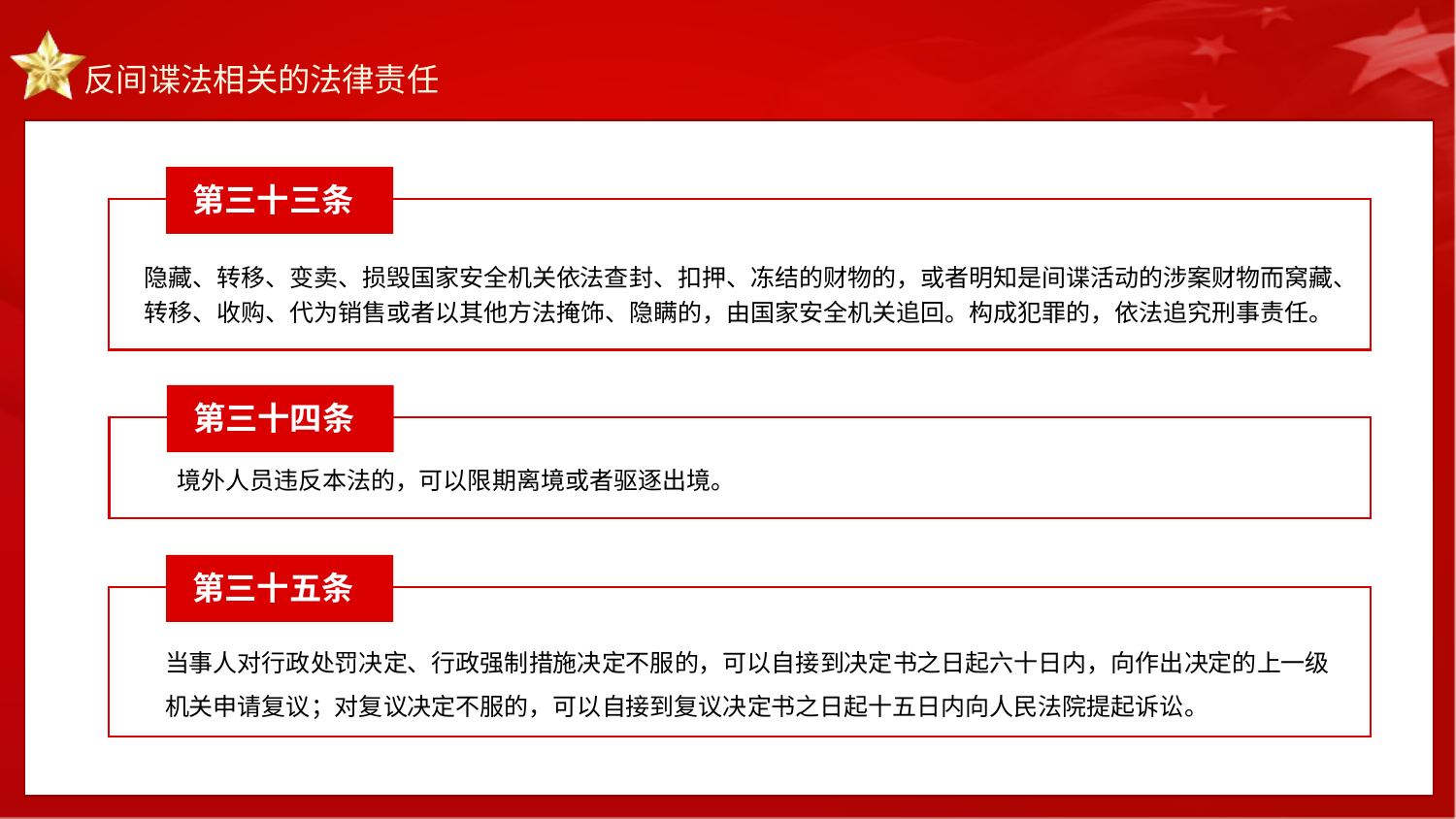

第三十三条

隐藏、转移、变卖、损毁国家安全机关依法查封、扣押、冻结的财物的，或者明知是间谍活动的涉案财物而窝藏、转移、收购、代为销售或者以其他方法掩饰、隐瞒的，由国家安全机关追回。构成犯罪的，依法追究刑事责任。

第三十四条

 境外人员违反本法的，可以限期离境或者驱逐出境。

第三十五条

当事人对行政处罚决定、行政强制措施决定不服的，可以自接到决定书之日起六十日内，向作出决定的上一级机关申请复议；对复议决定不服的，可以自接到复议决定书之日起十五日内向人民法院提起诉讼。